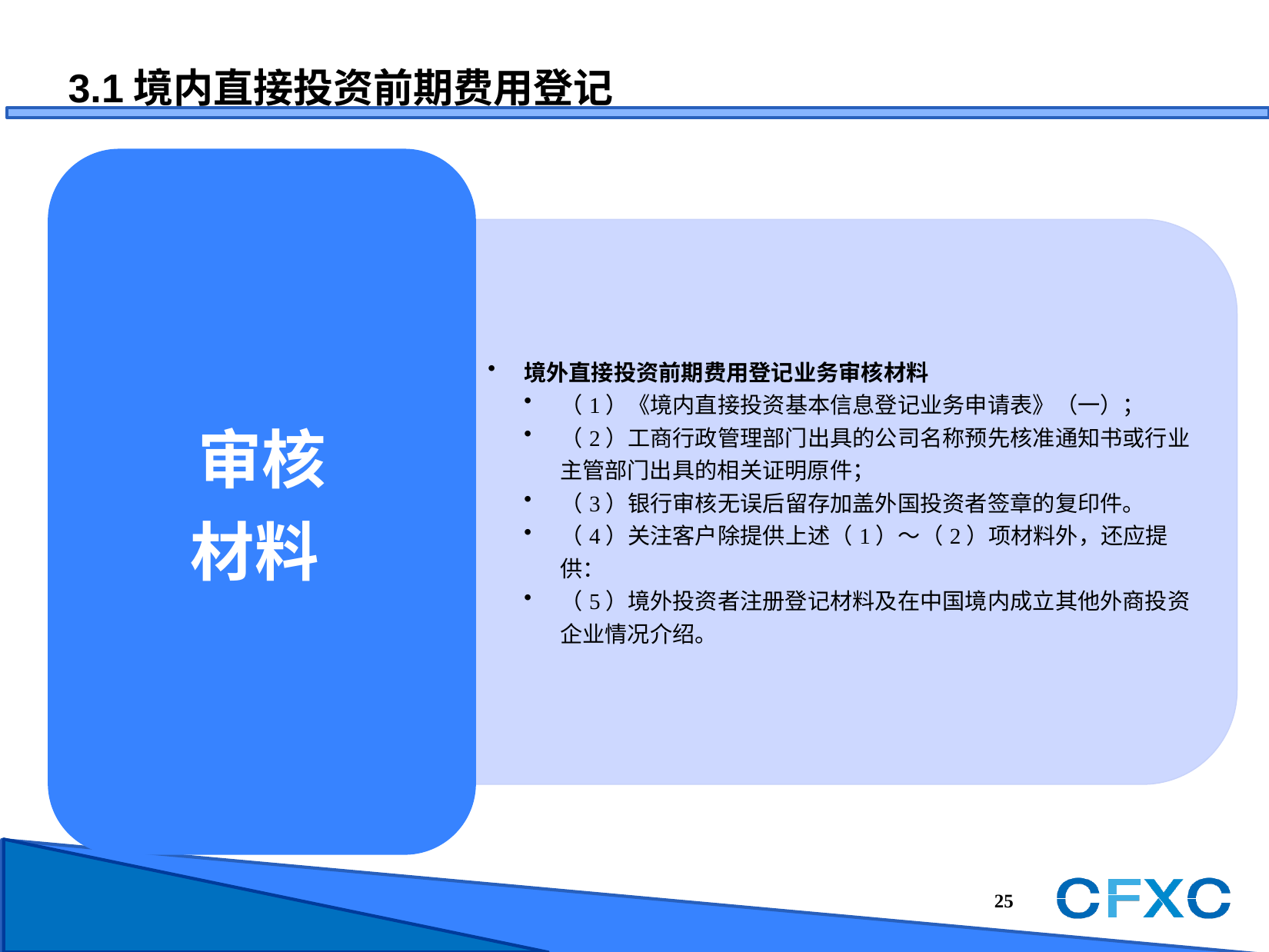

3.1境内直接投资前期费用登记
审核
材料
境外直接投资前期费用登记业务审核材料
（1）《境内直接投资基本信息登记业务申请表》（一）；
（2）工商行政管理部门出具的公司名称预先核准通知书或行业主管部门出具的相关证明原件；
（3）银行审核无误后留存加盖外国投资者签章的复印件。
（4）关注客户除提供上述（1）～（2）项材料外，还应提供：
（5）境外投资者注册登记材料及在中国境内成立其他外商投资企业情况介绍。
25